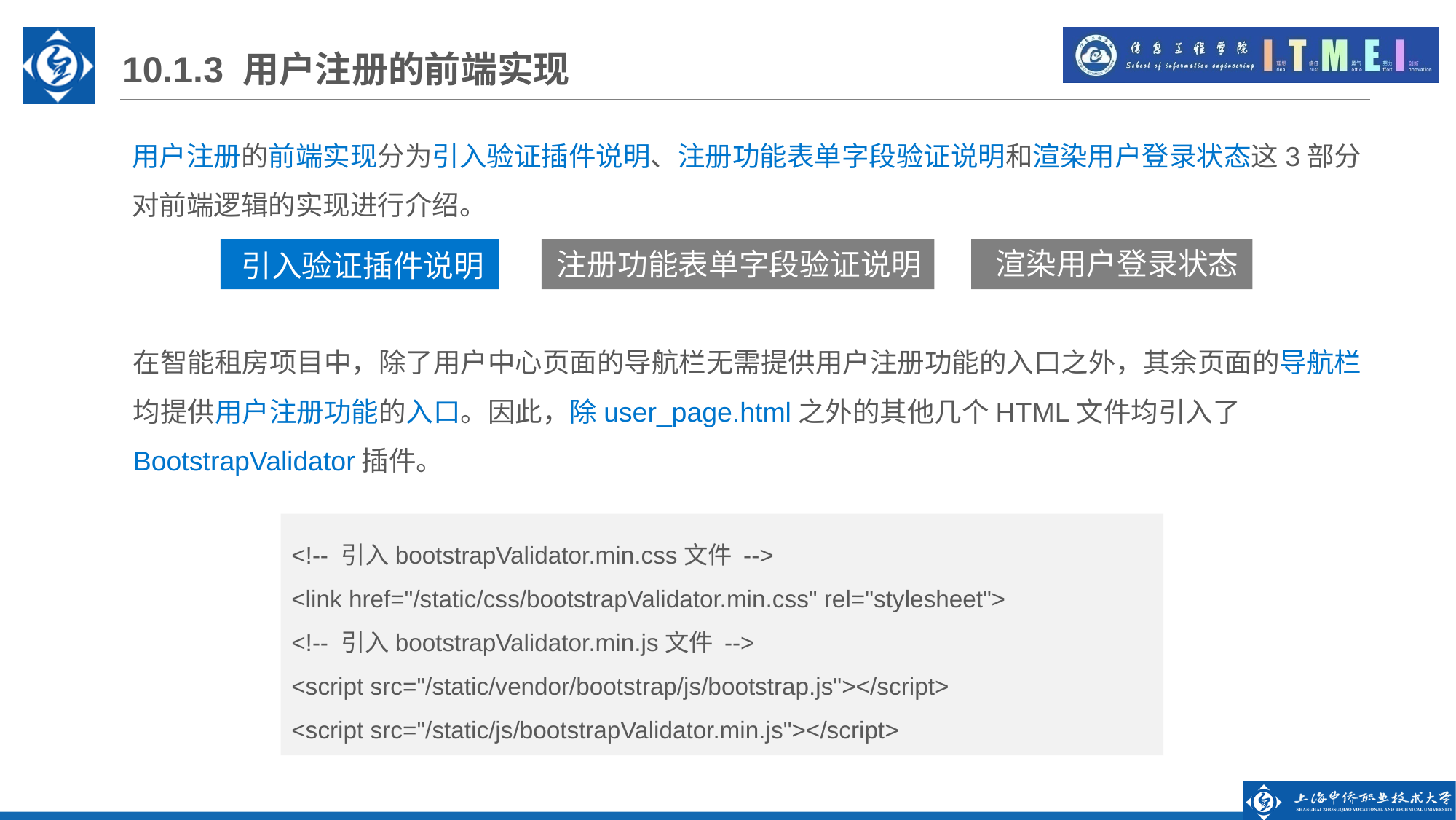

10.1.3 用户注册的前端实现
用户注册的前端实现分为引入验证插件说明、注册功能表单字段验证说明和渲染用户登录状态这3部分对前端逻辑的实现进行介绍。

渲染用户登录状态
注册功能表单字段验证说明
引入验证插件说明
在智能租房项目中，除了用户中心页面的导航栏无需提供用户注册功能的入口之外，其余页面的导航栏均提供用户注册功能的入口。因此，除user_page.html之外的其他几个HTML文件均引入了BootstrapValidator插件。
<!-- 引⼊bootstrapValidator.min.css⽂件 -->
<link href="/static/css/bootstrapValidator.min.css" rel="stylesheet">
<!-- 引⼊bootstrapValidator.min.js⽂件 -->
<script src="/static/vendor/bootstrap/js/bootstrap.js"></script>
<script src="/static/js/bootstrapValidator.min.js"></script>